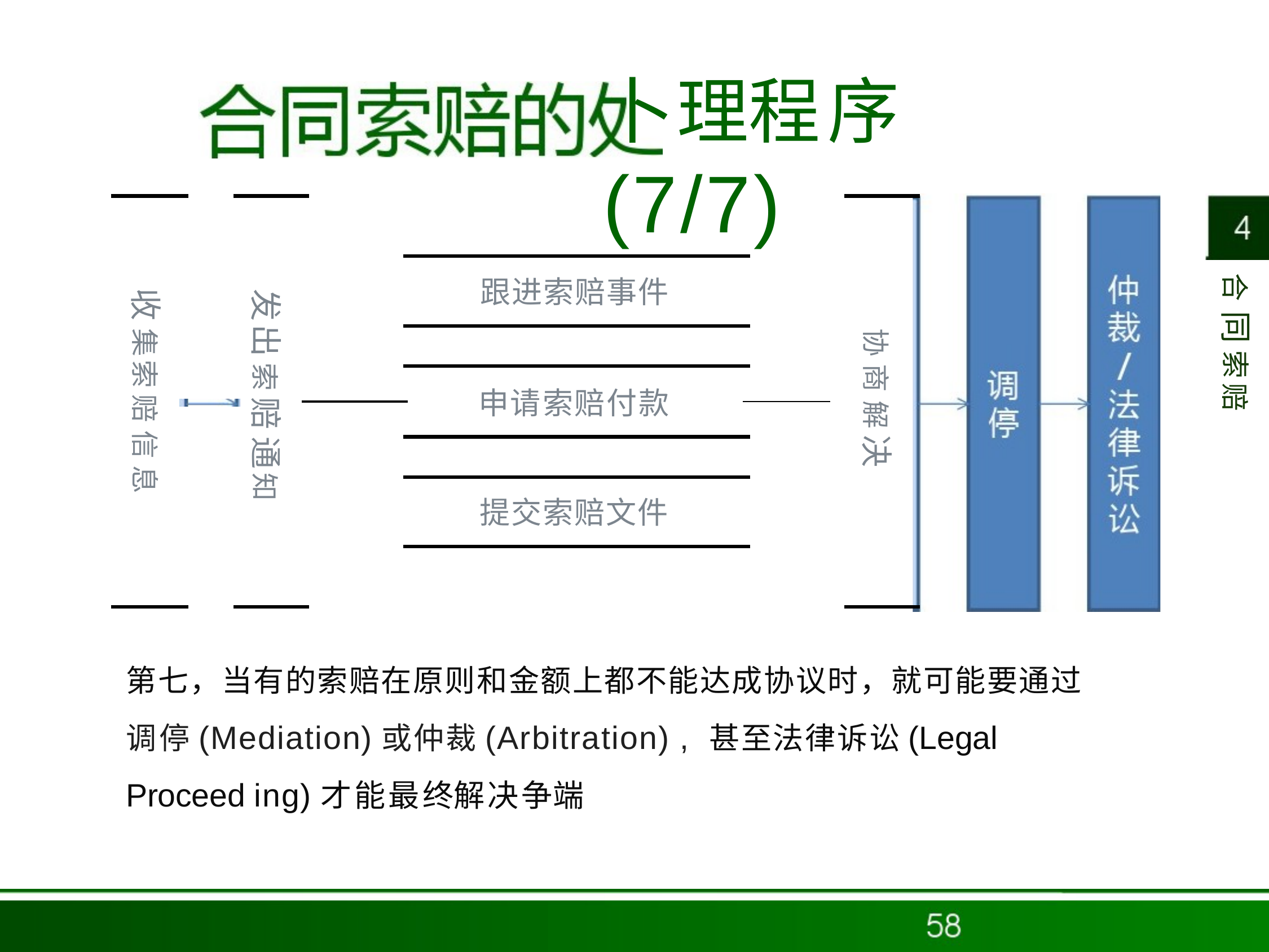

# 卜理程序(7/7)

跟进索赔事件
申请索赔付款 提交索赔文件
合同 索赔
收集索 赔信息
发出索 赔通知

协商解决

第七，当有的索赔在原则和金额上都不能达成协议时，就可能要通过 调停(Mediation)或仲裁(Arbitration) , 甚至法律诉讼(Legal  Proceed ing)才能最终解决争端